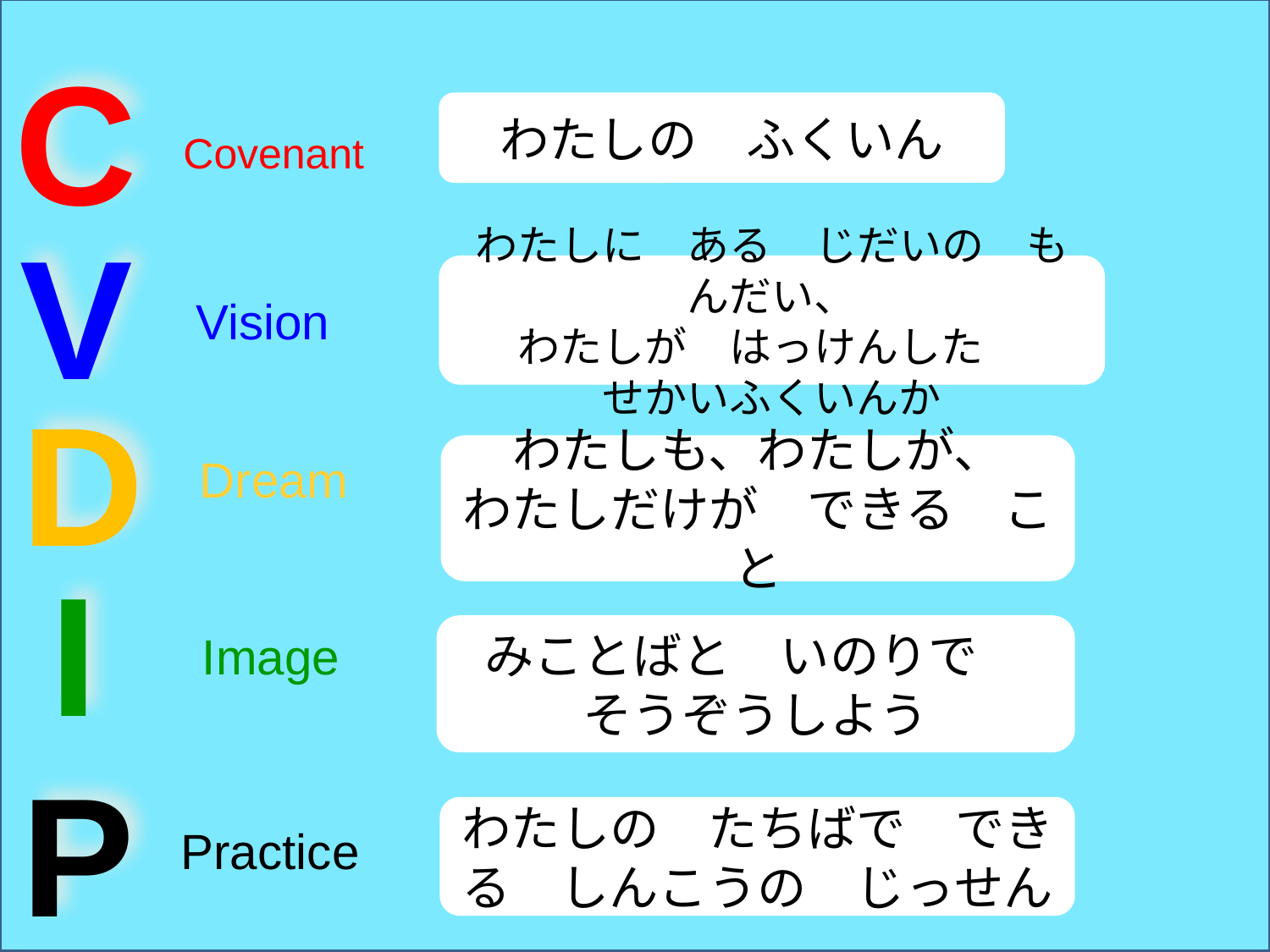

C
わたしの　ふくいん
Covenant
V
わたしに　ある　じだいの　もんだい、
わたしが　はっけんした
せかいふくいんか
Vision
D
わたしも、わたしが、
わたしだけが　できる　こと
Dream
I
Image
みことばと　いのりで
そうぞうしよう
P
わたしの　たちばで　できる　しんこうの　じっせん
Practice